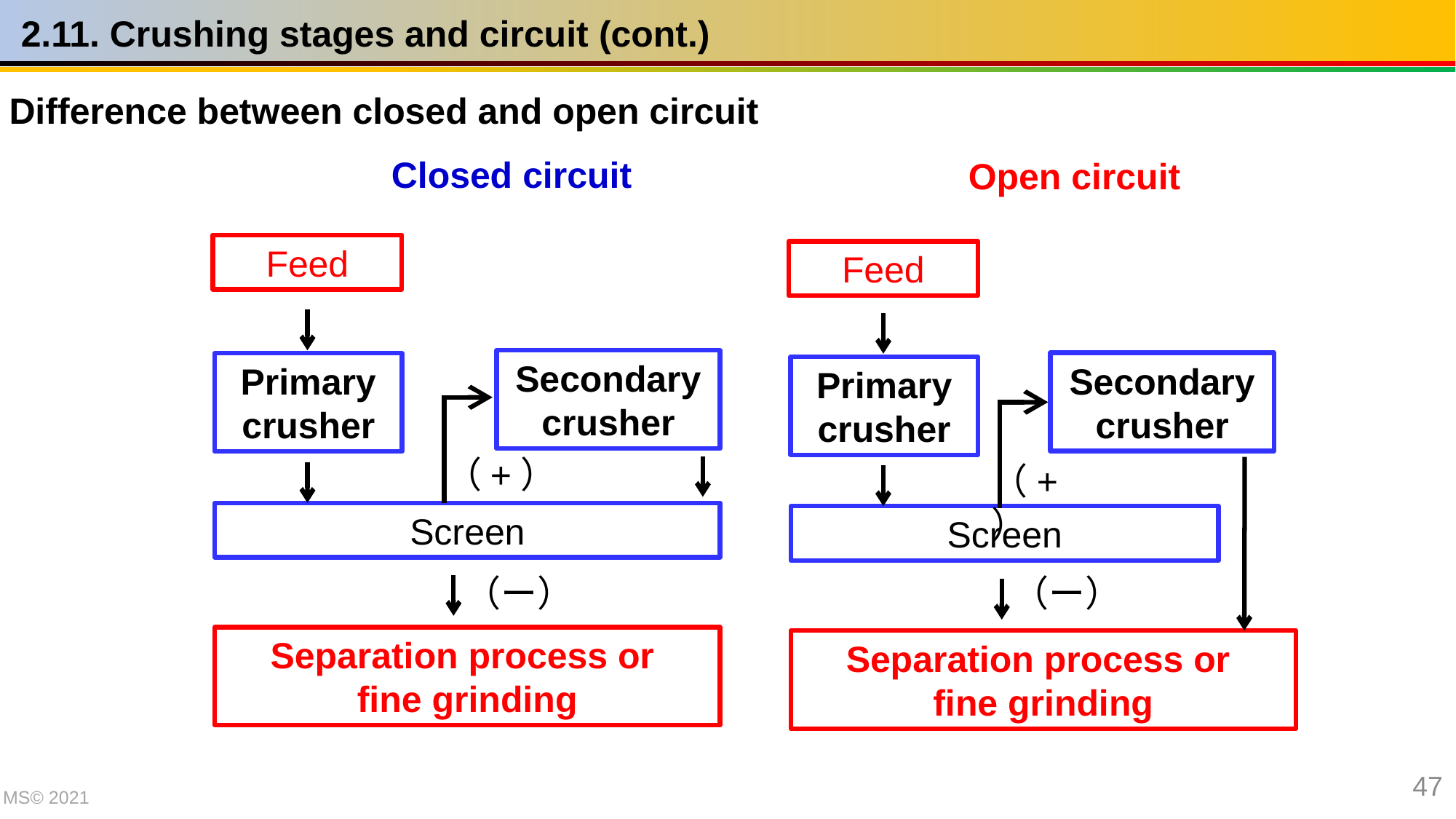

2.11. Crushing stages and circuit (cont.)
Difference between closed and open circuit

Closed circuit
Open circuit
Feed
Feed
Secondary crusher
Secondary crusher
Primary crusher
Primary crusher

（+）
（+）
Screen
Screen
（ー）
（ー）
Separation process or
fine grinding
Separation process or
fine grinding
47
MS© 2021